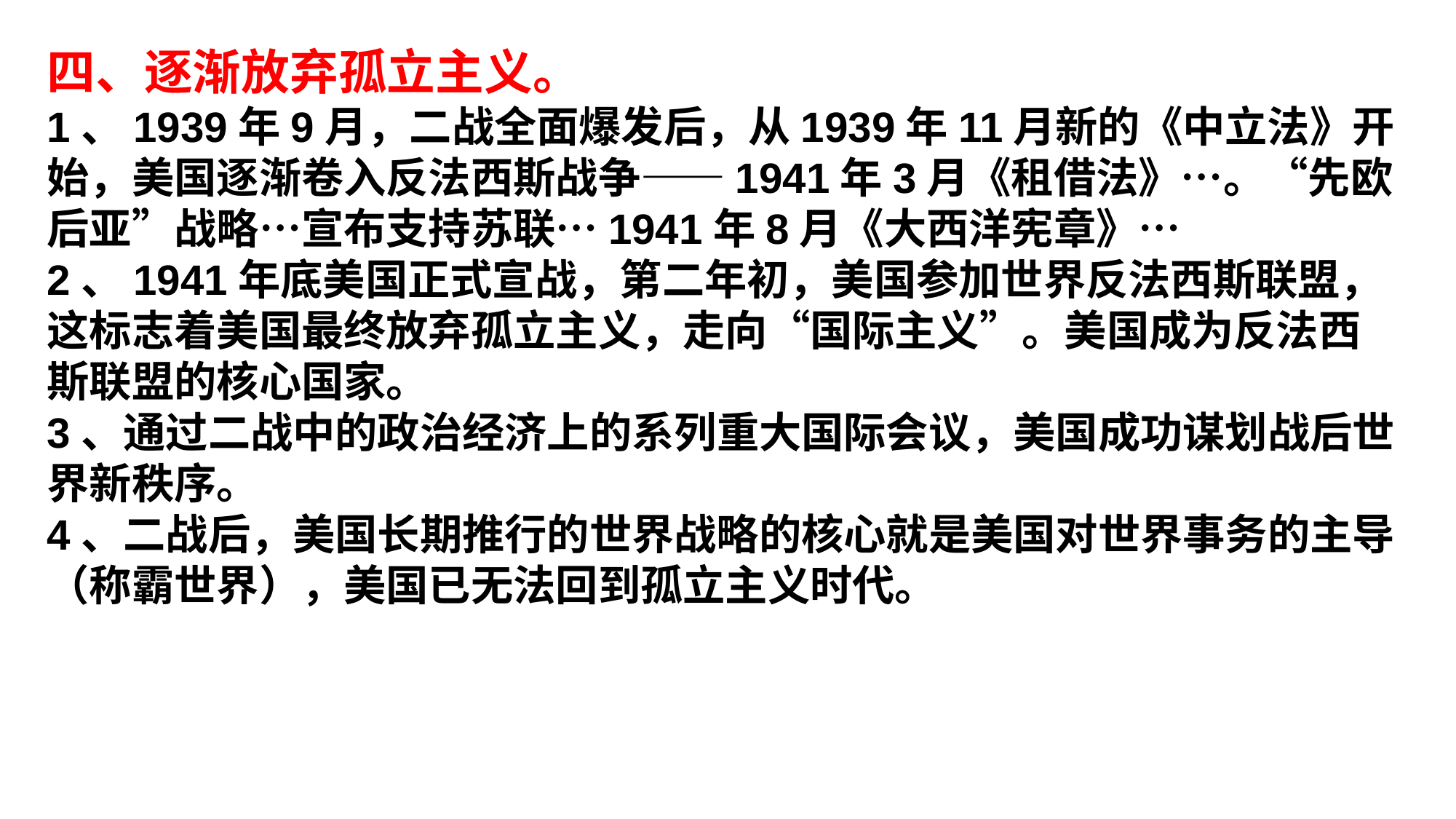

四、逐渐放弃孤立主义。
1、1939年9月，二战全面爆发后，从1939年11月新的《中立法》开始，美国逐渐卷入反法西斯战争——1941年3月《租借法》…。“先欧后亚”战略…宣布支持苏联…1941年8月《大西洋宪章》…
2、1941年底美国正式宣战，第二年初，美国参加世界反法西斯联盟，这标志着美国最终放弃孤立主义，走向“国际主义”。美国成为反法西斯联盟的核心国家。
3、通过二战中的政治经济上的系列重大国际会议，美国成功谋划战后世界新秩序。
4、二战后，美国长期推行的世界战略的核心就是美国对世界事务的主导（称霸世界），美国已无法回到孤立主义时代。